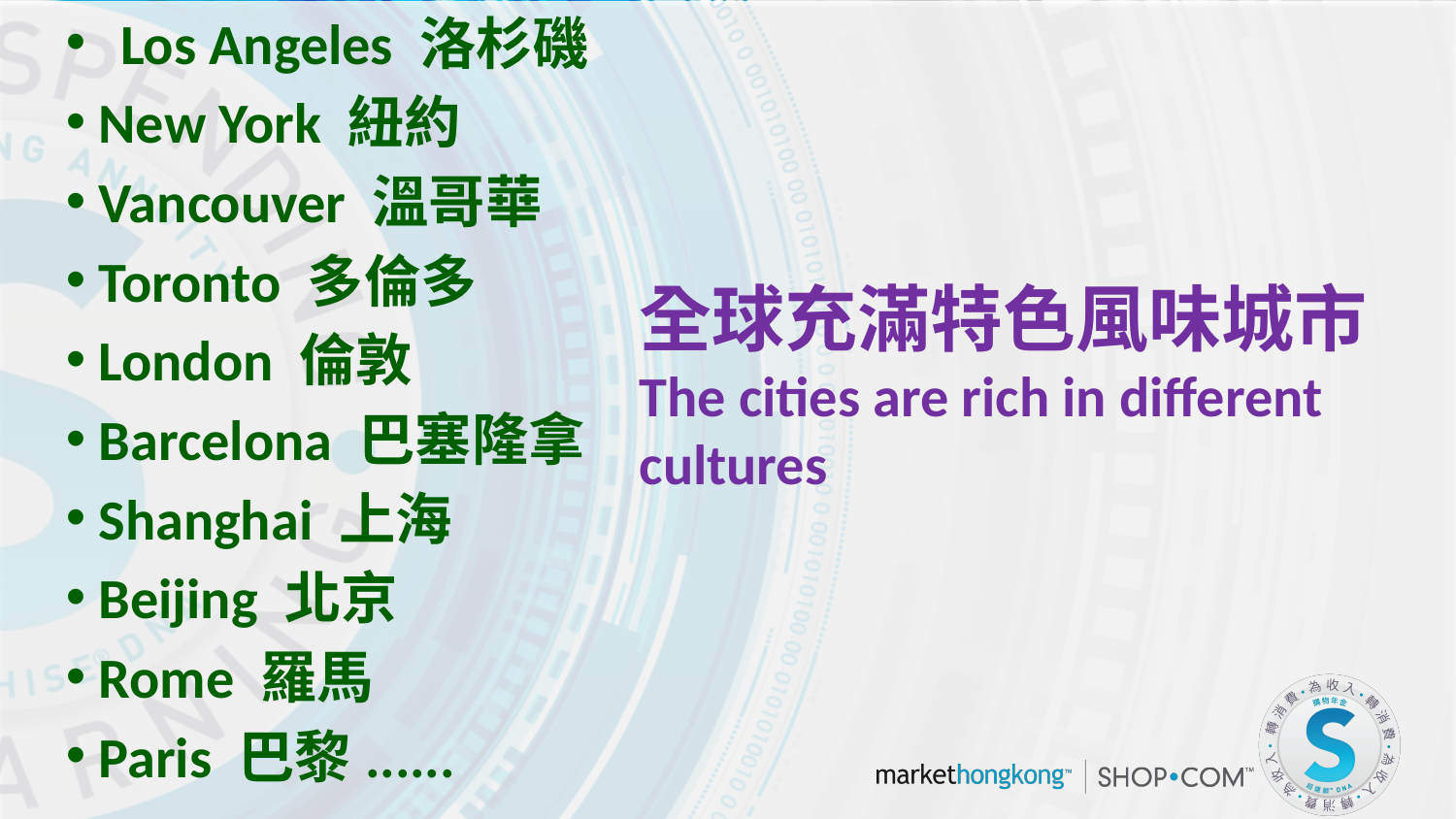

Los Angeles 洛杉磯
 New York 紐約
 Vancouver 溫哥華
 Toronto 多倫多
 London 倫敦
 Barcelona 巴塞隆拿
 Shanghai 上海
 Beijing 北京
 Rome 羅馬
 Paris 巴黎......

全球充滿特色風味城市
The cities are rich in different cultures